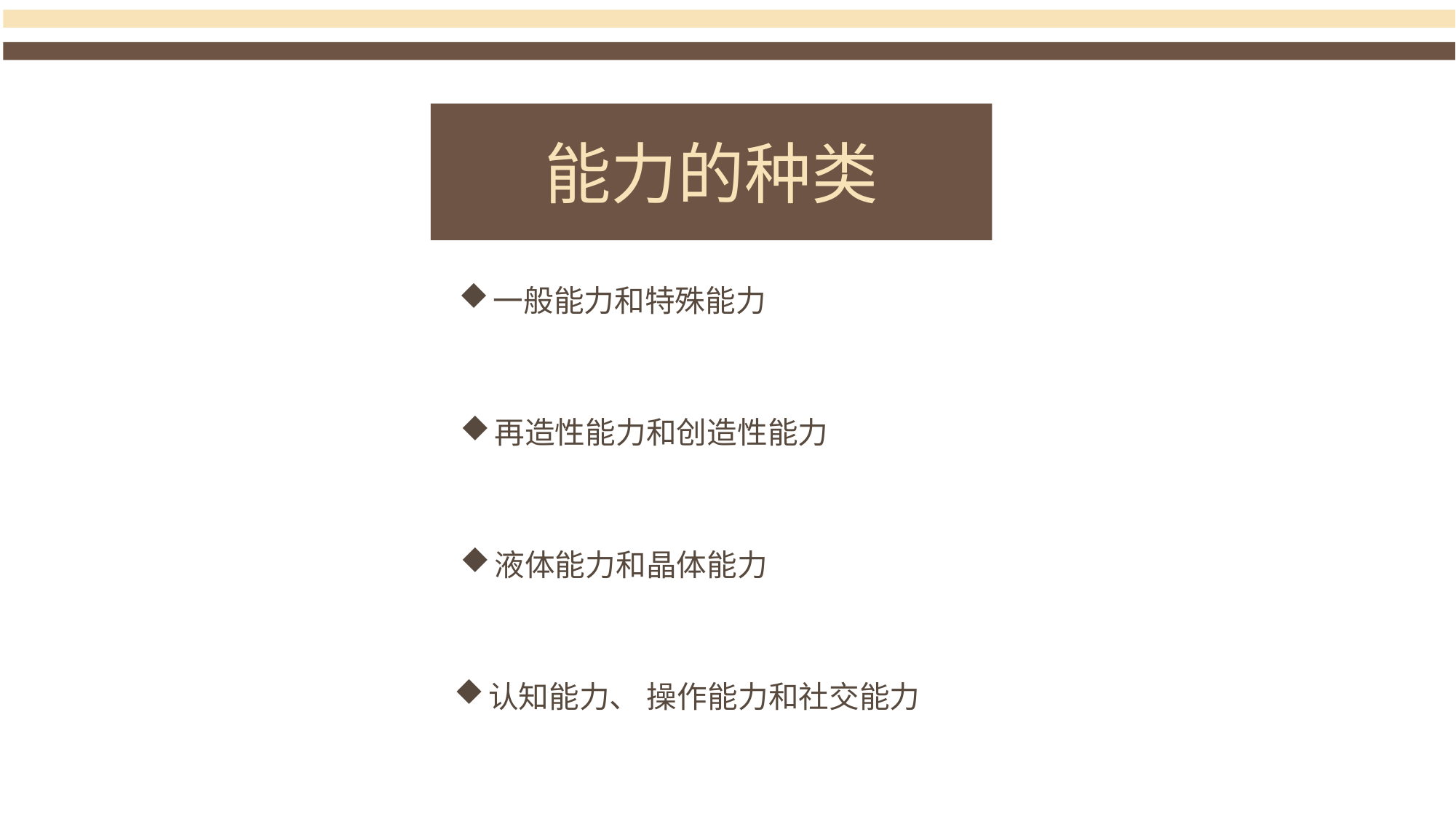

能力的种类
一般能力和特殊能力
再造性能力和创造性能力
液体能力和晶体能力
认知能力、 操作能力和社交能力